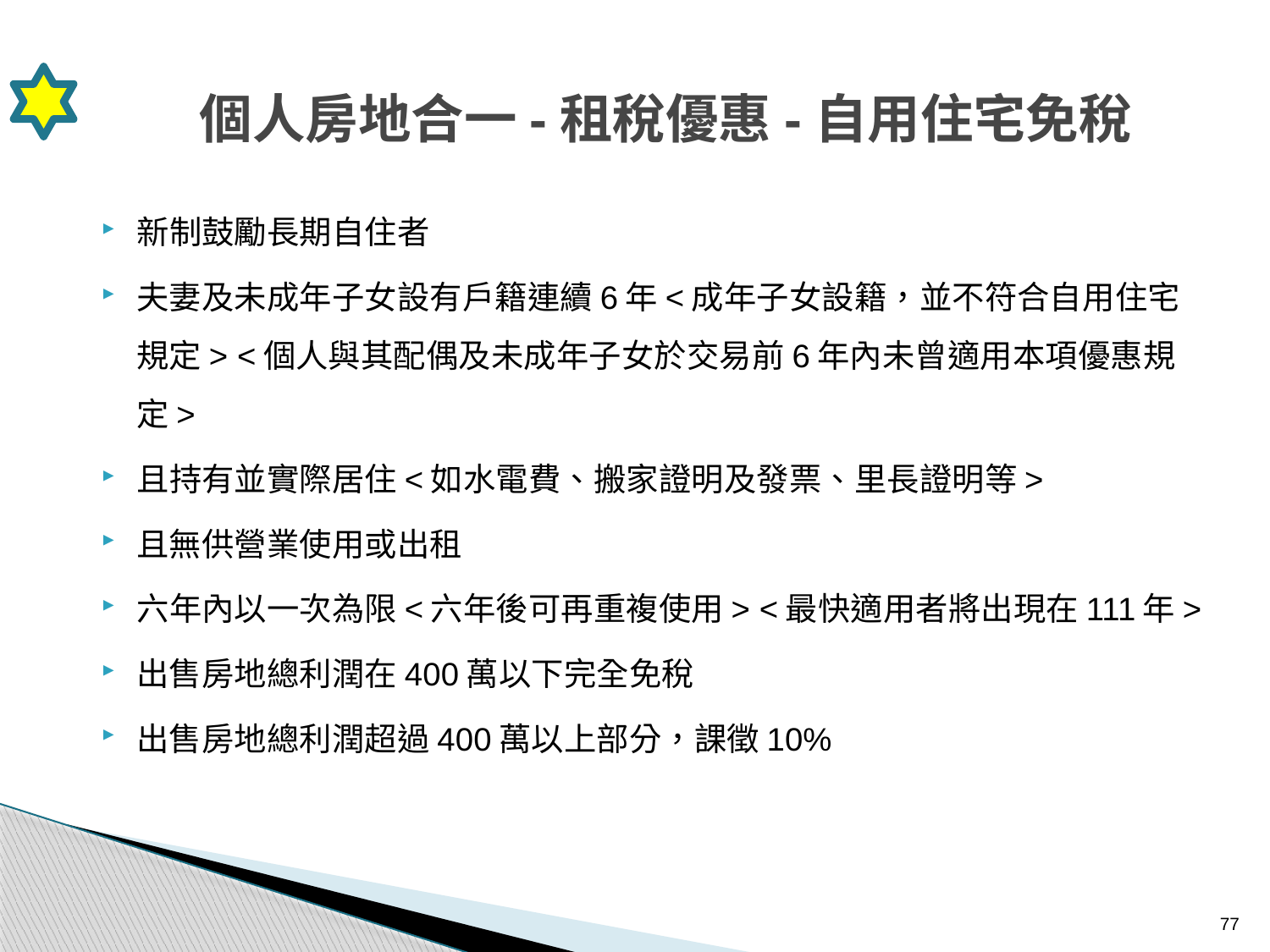

# 個人房地合一-租稅優惠-自用住宅免稅

新制鼓勵長期自住者
夫妻及未成年子女設有戶籍連續6年<成年子女設籍，並不符合自用住宅規定> <個人與其配偶及未成年子女於交易前6年內未曾適用本項優惠規定>
且持有並實際居住<如水電費、搬家證明及發票、里長證明等>
且無供營業使用或出租
六年內以一次為限<六年後可再重複使用> <最快適用者將出現在111年>
出售房地總利潤在400萬以下完全免稅
出售房地總利潤超過400萬以上部分，課徵10%
77